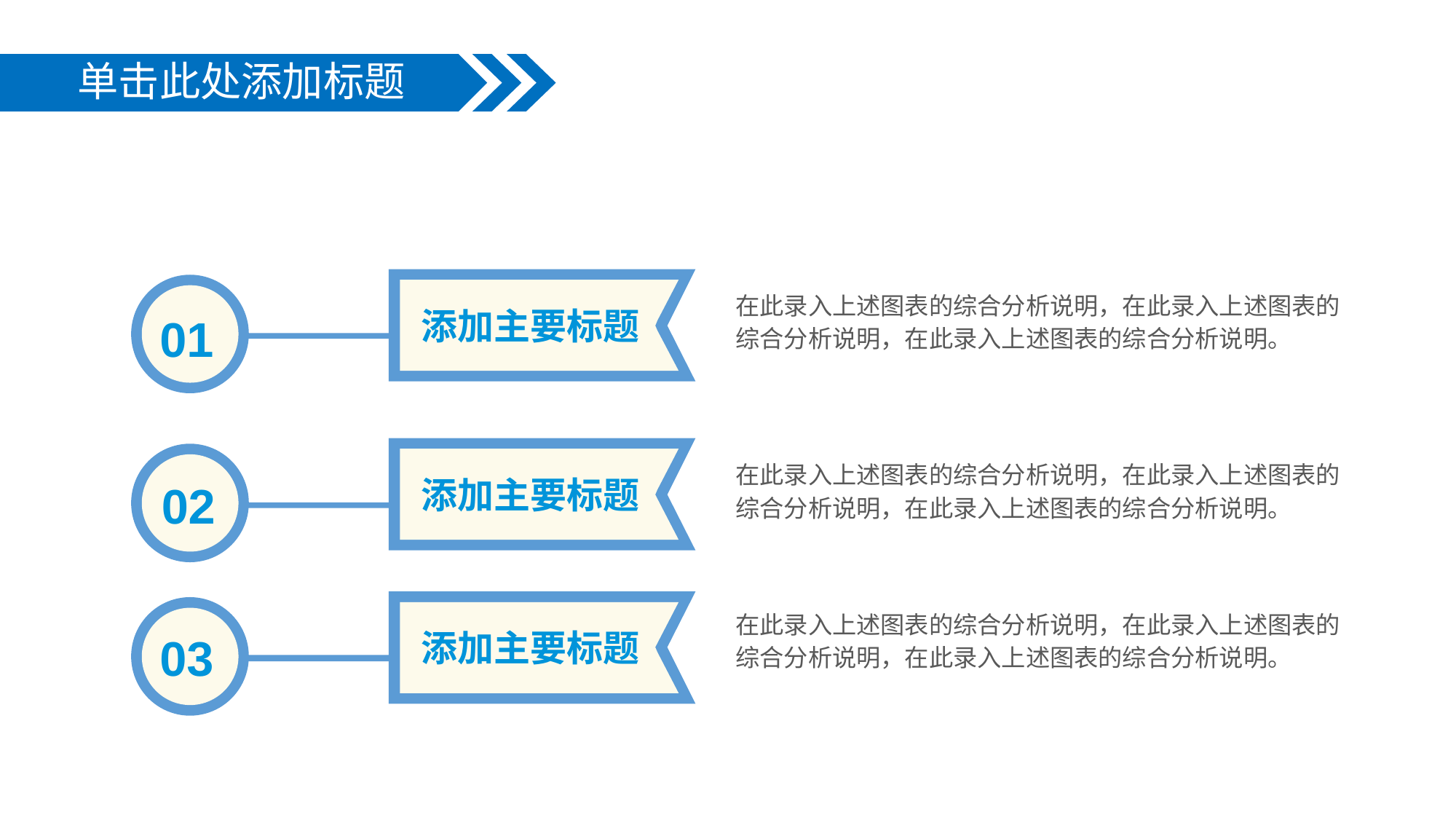

单击此处添加标题

添加主要标题

01
在此录入上述图表的综合分析说明，在此录入上述图表的综合分析说明，在此录入上述图表的综合分析说明。

添加主要标题

02
在此录入上述图表的综合分析说明，在此录入上述图表的综合分析说明，在此录入上述图表的综合分析说明。

添加主要标题

03
在此录入上述图表的综合分析说明，在此录入上述图表的综合分析说明，在此录入上述图表的综合分析说明。

延时符